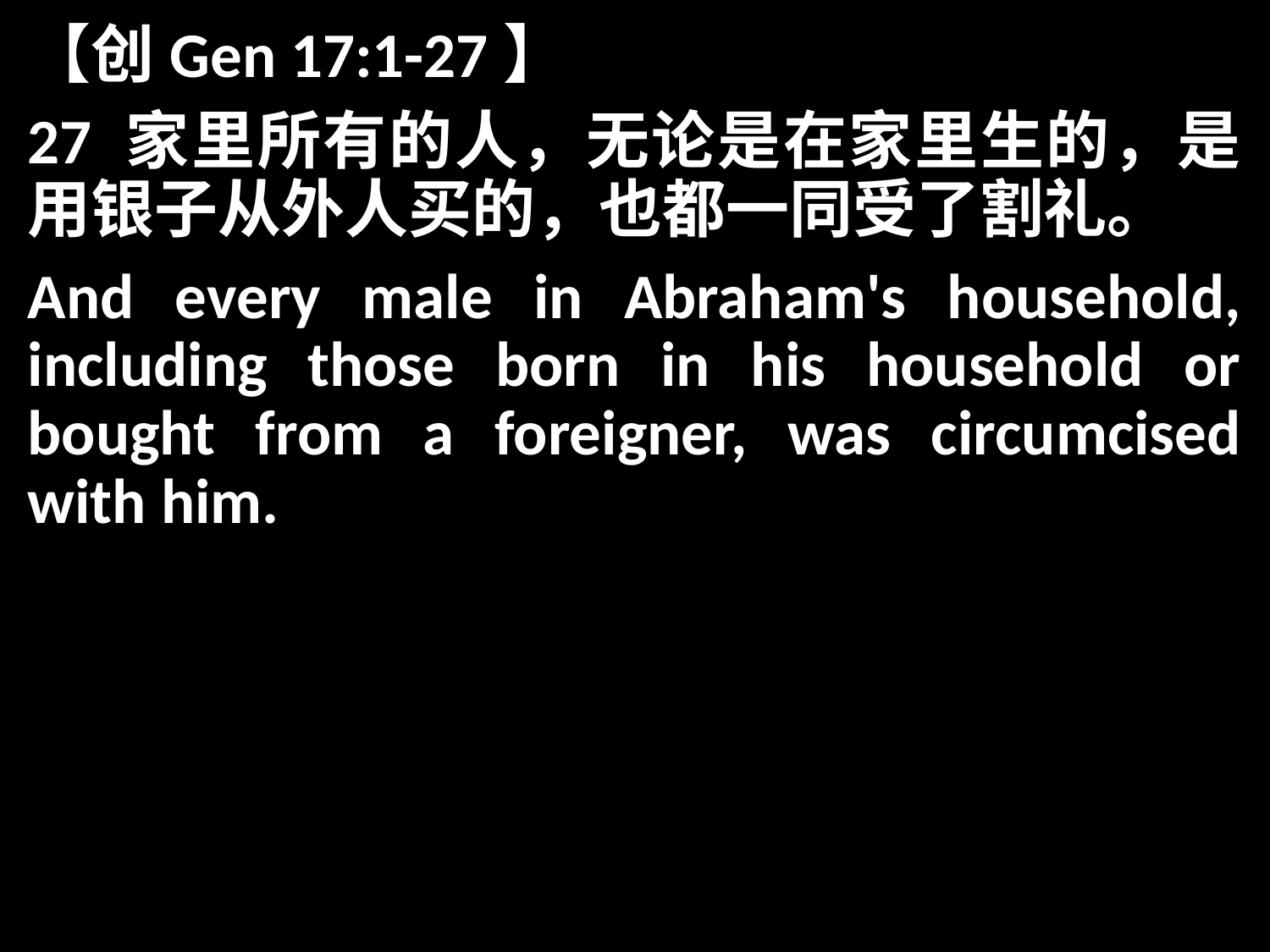

【创Gen 17:1-27】
27 家里所有的人，无论是在家里生的，是用银子从外人买的，也都一同受了割礼。
And every male in Abraham's household, including those born in his household or bought from a foreigner, was circumcised with him.